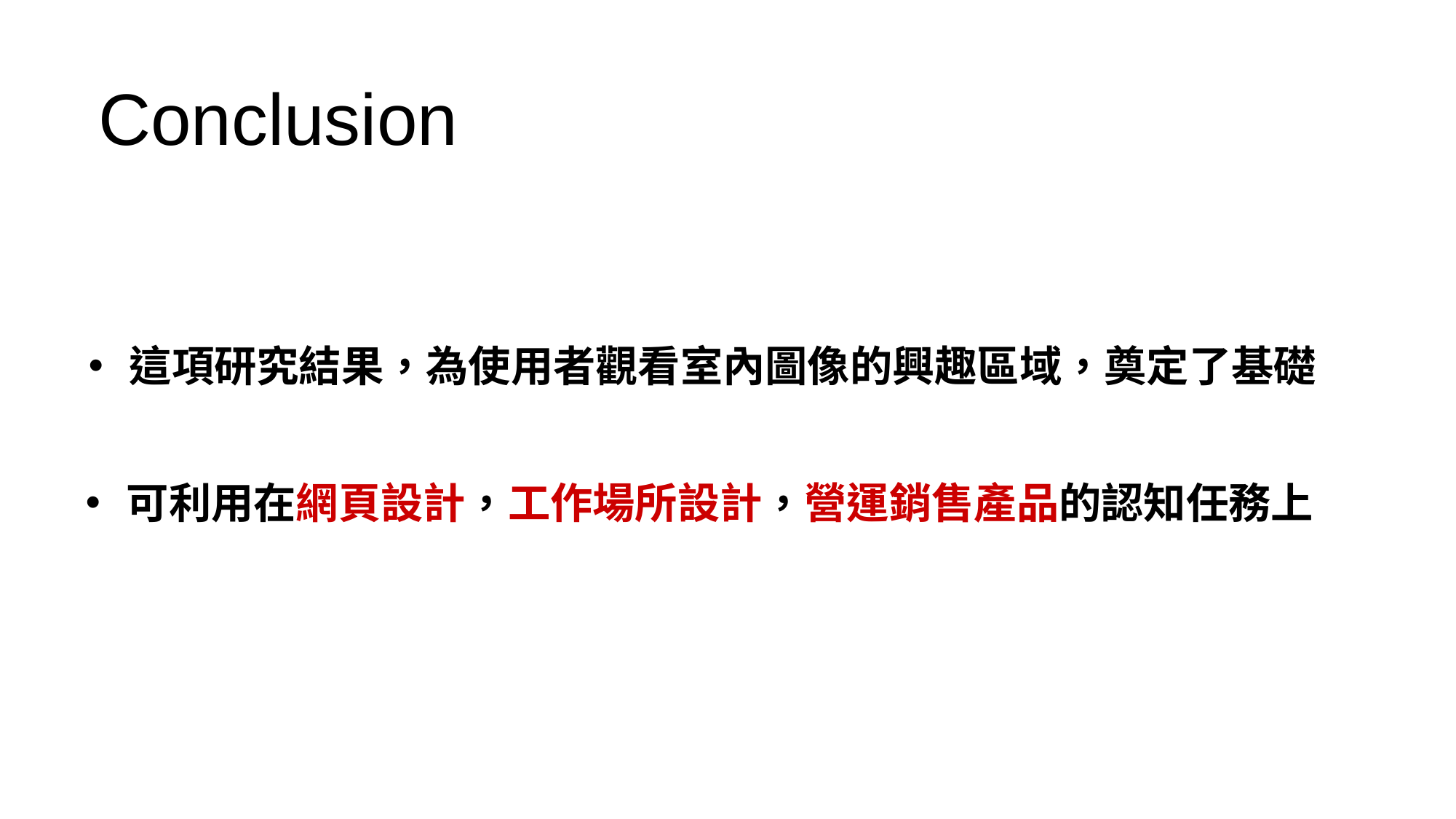

Conclusion
這項研究結果，為使用者觀看室內圖像的興趣區域，奠定了基礎
可利用在網頁設計，工作場所設計，營運銷售產品的認知任務上